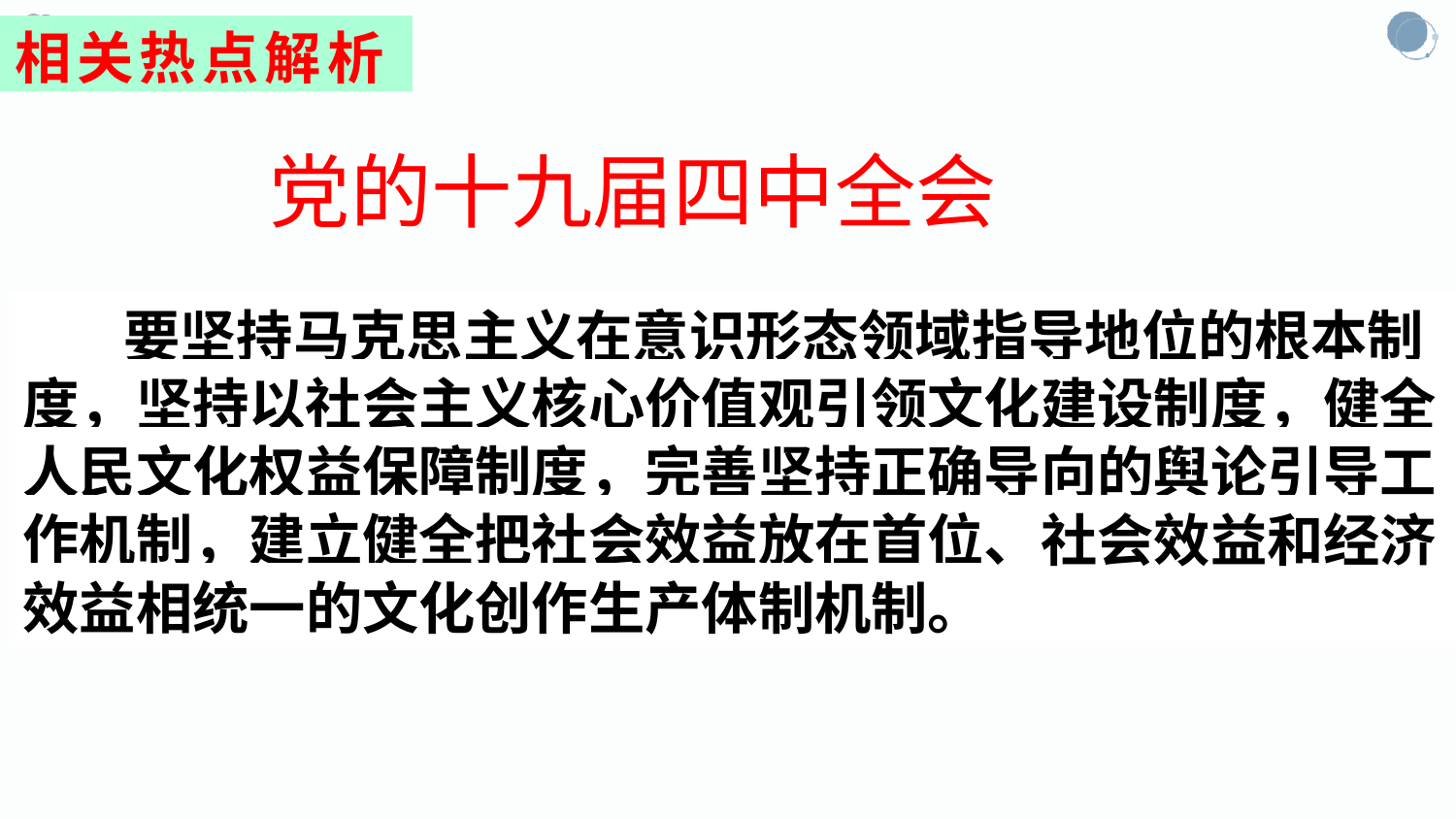

相关热点解析
党的十九届四中全会
   要坚持马克思主义在意识形态领域指导地位的根本制度，坚持以社会主义核心价值观引领文化建设制度，健全人民文化权益保障制度，完善坚持正确导向的舆论引导工作机制，建立健全把社会效益放在首位、社会效益和经济效益相统一的文化创作生产体制机制。